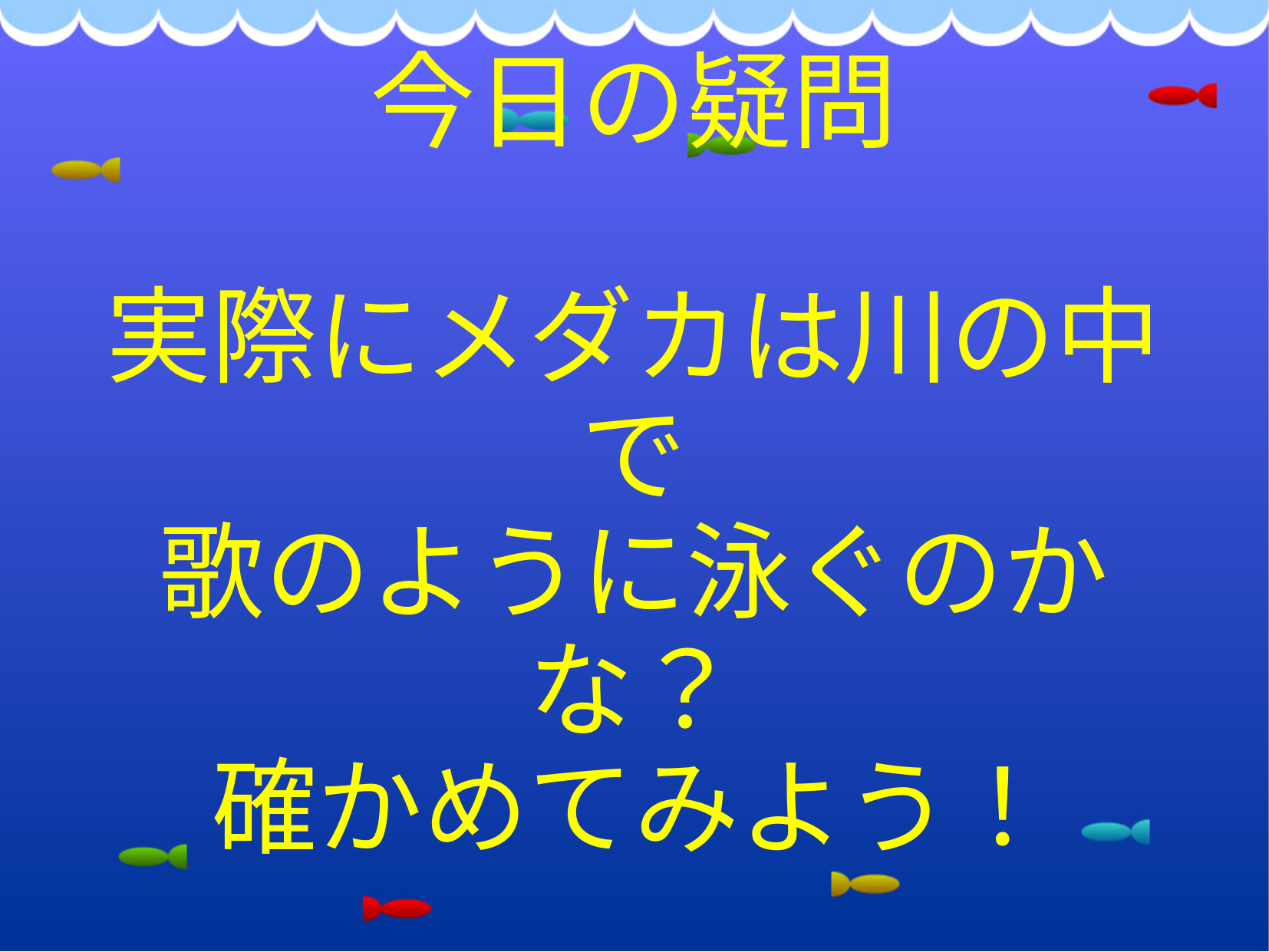

# 今日の疑問 実際にメダカは川の中で 歌のように泳ぐのかな？ 確かめてみよう！